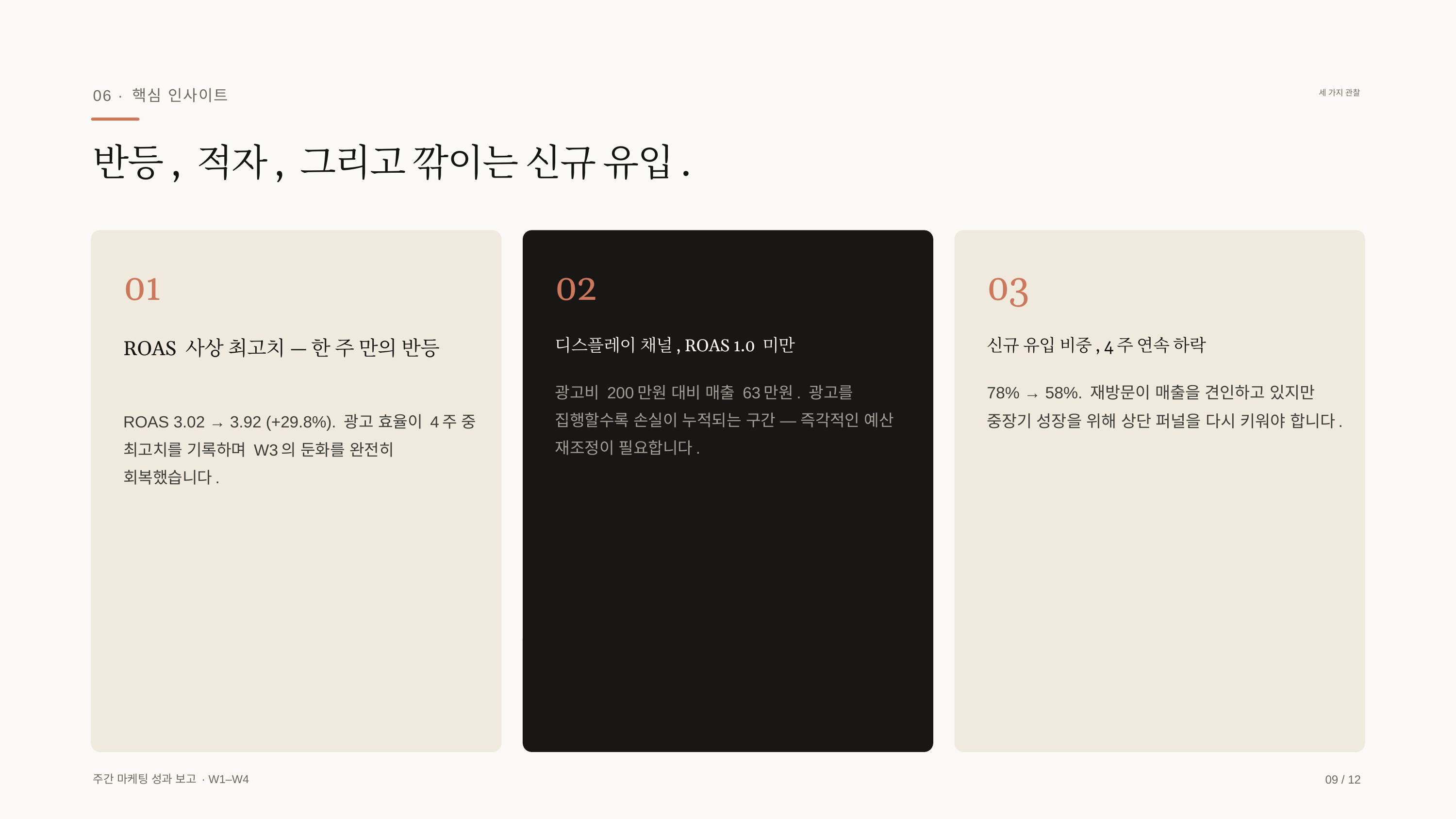

06 · 핵심 인사이트
세 가지 관찰

반등, 적자, 그리고 깎이는 신규 유입.

01
02
03
ROAS 사상 최고치 — 한 주 만의 반등
디스플레이 채널, ROAS 1.0 미만
신규 유입 비중, 4주 연속 하락
광고비 200만원 대비 매출 63만원. 광고를 집행할수록 손실이 누적되는 구간 — 즉각적인 예산 재조정이 필요합니다.
78% → 58%. 재방문이 매출을 견인하고 있지만 중장기 성장을 위해 상단 퍼널을 다시 키워야 합니다.
ROAS 3.02 → 3.92 (+29.8%). 광고 효율이 4주 중 최고치를 기록하며 W3의 둔화를 완전히 회복했습니다.
주간 마케팅 성과 보고 · W1–W4
09 / 12